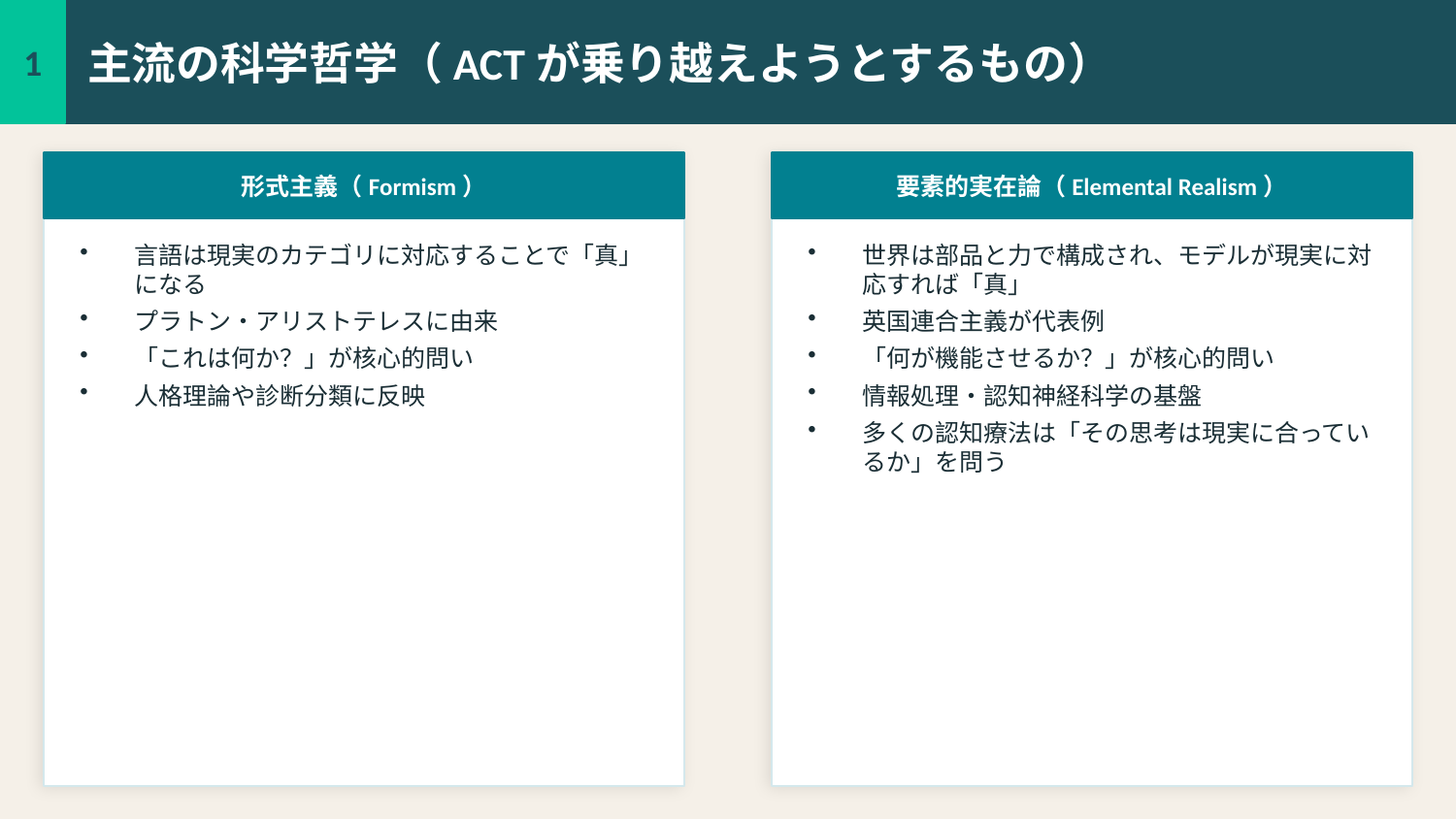

1
主流の科学哲学（ACTが乗り越えようとするもの）

形式主義（Formism）

要素的実在論（Elemental Realism）
言語は現実のカテゴリに対応することで「真」になる
プラトン・アリストテレスに由来
「これは何か？」が核心的問い
人格理論や診断分類に反映
世界は部品と力で構成され、モデルが現実に対応すれば「真」
英国連合主義が代表例
「何が機能させるか？」が核心的問い
情報処理・認知神経科学の基盤
多くの認知療法は「その思考は現実に合っているか」を問う